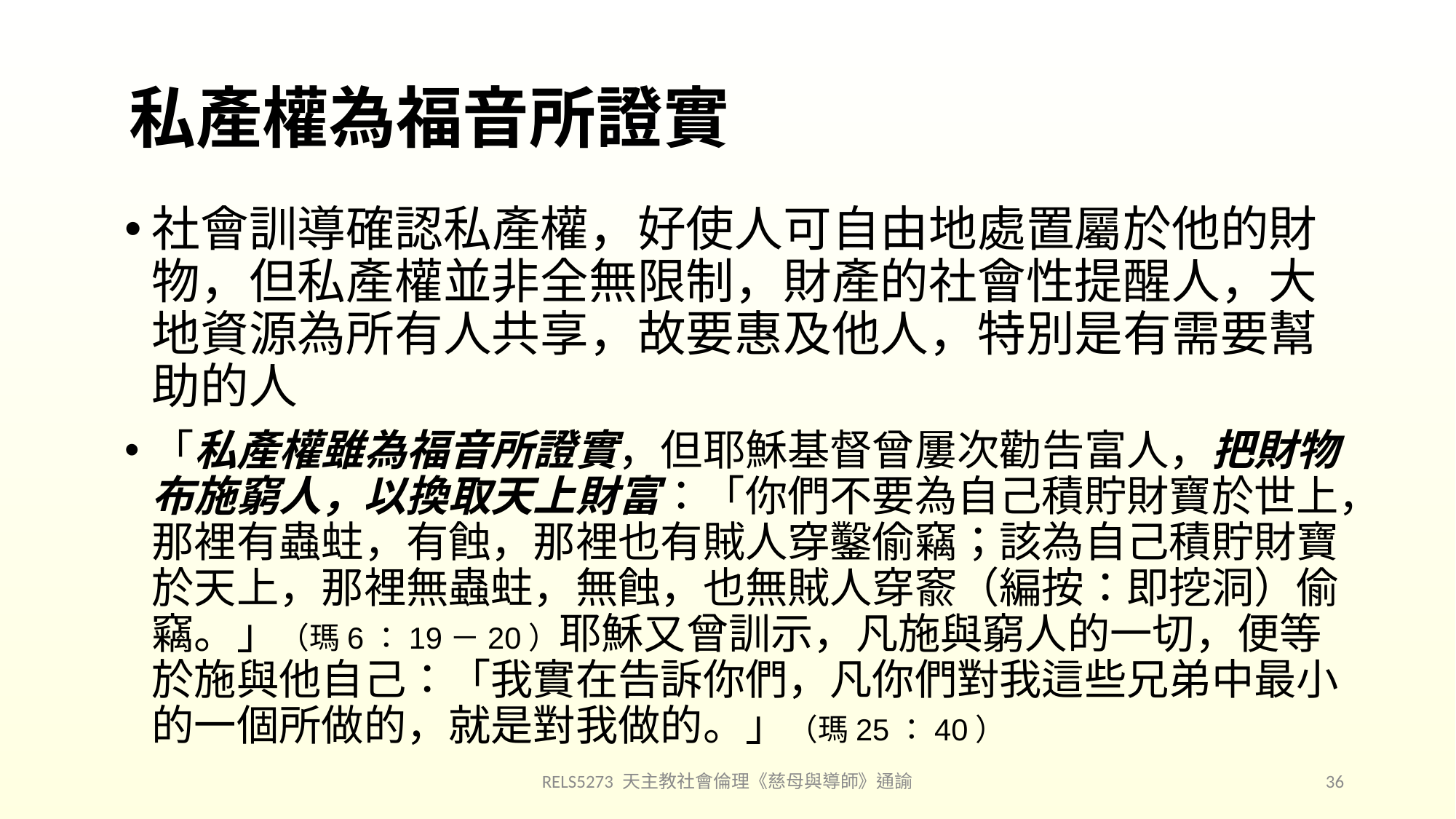

# 私產權為福音所證實

社會訓導確認私產權，好使人可自由地處置屬於他的財物，但私產權並非全無限制，財產的社會性提醒人，大地資源為所有人共享，故要惠及他人，特別是有需要幫助的人
「私產權雖為福音所證實，但耶穌基督曾屢次勸告富人，把財物布施窮人，以換取天上財富：「你們不要為自己積貯財寶於世上，那裡有蟲蛀，有蝕，那裡也有賊人穿鑿偷竊；該為自己積貯財寶於天上，那裡無蟲蛀，無蝕，也無賊人穿窬（編按：即挖洞）偷竊。」（瑪6：19－20）耶穌又曾訓示，凡施與窮人的一切，便等於施與他自己：「我實在告訴你們，凡你們對我這些兄弟中最小的一個所做的，就是對我做的。」（瑪25：40）

RELS5273 天主教社會倫理《慈母與導師》通諭
36